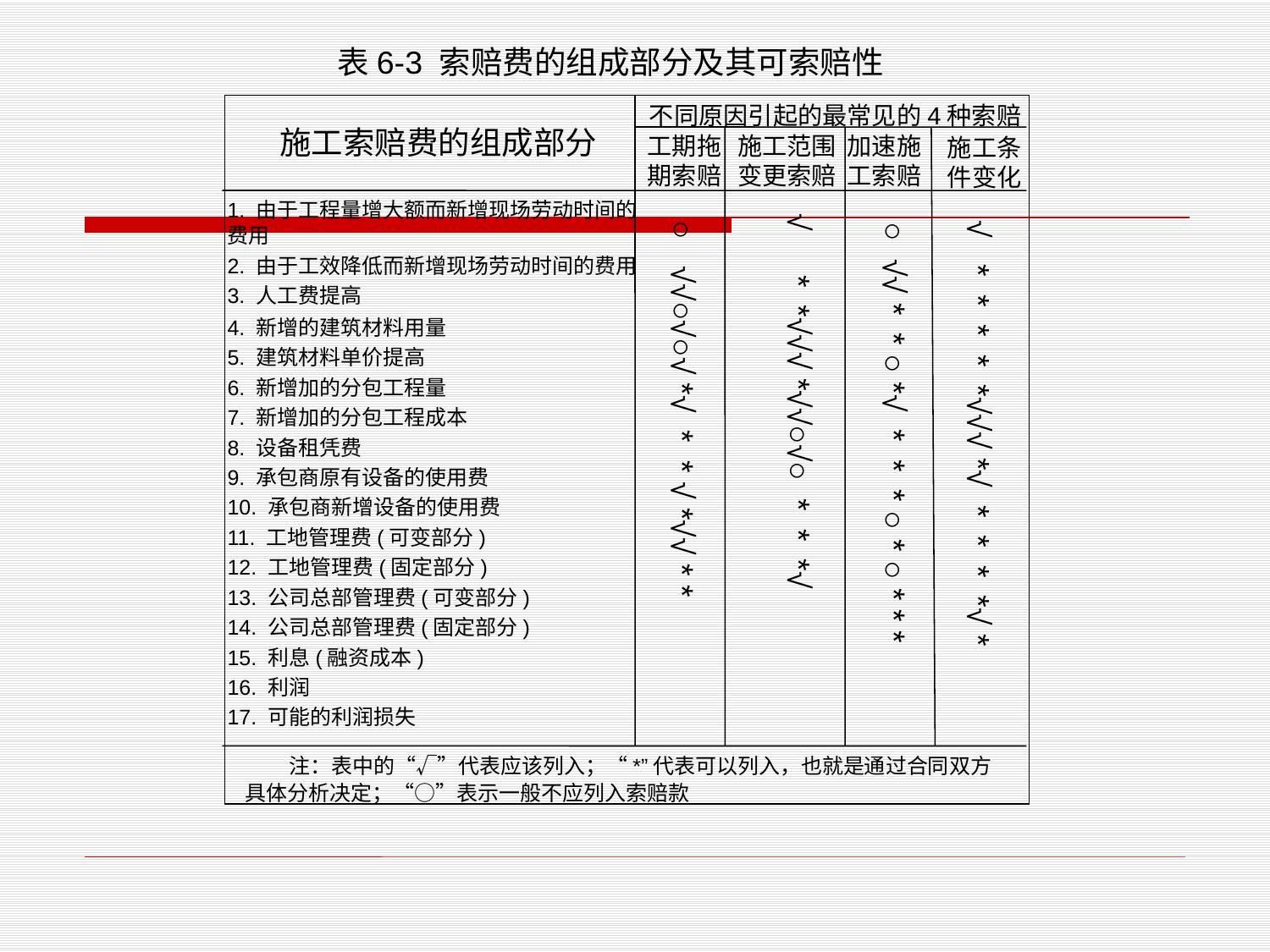

表6-3 索赔费的组成部分及其可索赔性
不同原因引起的最常见的4种索赔

施工索赔费的组成部分
工期拖期索赔
施工范围变更索赔
加速施工索赔
施工条件变化

1. 由于工程量增大额而新增现场劳动时间的费用

  ○   √√○√○√ *√  *  * √ *√√ * *
  √   *  *  *  *  *√√√ *√  *  *  *  *√ *
√     *  *√√√ *√√○√○  *  *  *√
 ○  √√ *  * ○ *√  *  *  * ○ * ○ * * *
2. 由于工效降低而新增现场劳动时间的费用
3. 人工费提高
4. 新增的建筑材料用量
5. 建筑材料单价提高
6. 新增加的分包工程量
7. 新增加的分包工程成本
8. 设备租凭费
9. 承包商原有设备的使用费
10. 承包商新增设备的使用费
11. 工地管理费(可变部分)
12. 工地管理费(固定部分)
13. 公司总部管理费(可变部分)
14. 公司总部管理费(固定部分)
15. 利息(融资成本)
16. 利润
17. 可能的利润损失
     注：表中的“√”代表应该列入；“*”代表可以列入，也就是通过合同双方具体分析决定；“○”表示一般不应列入索赔款